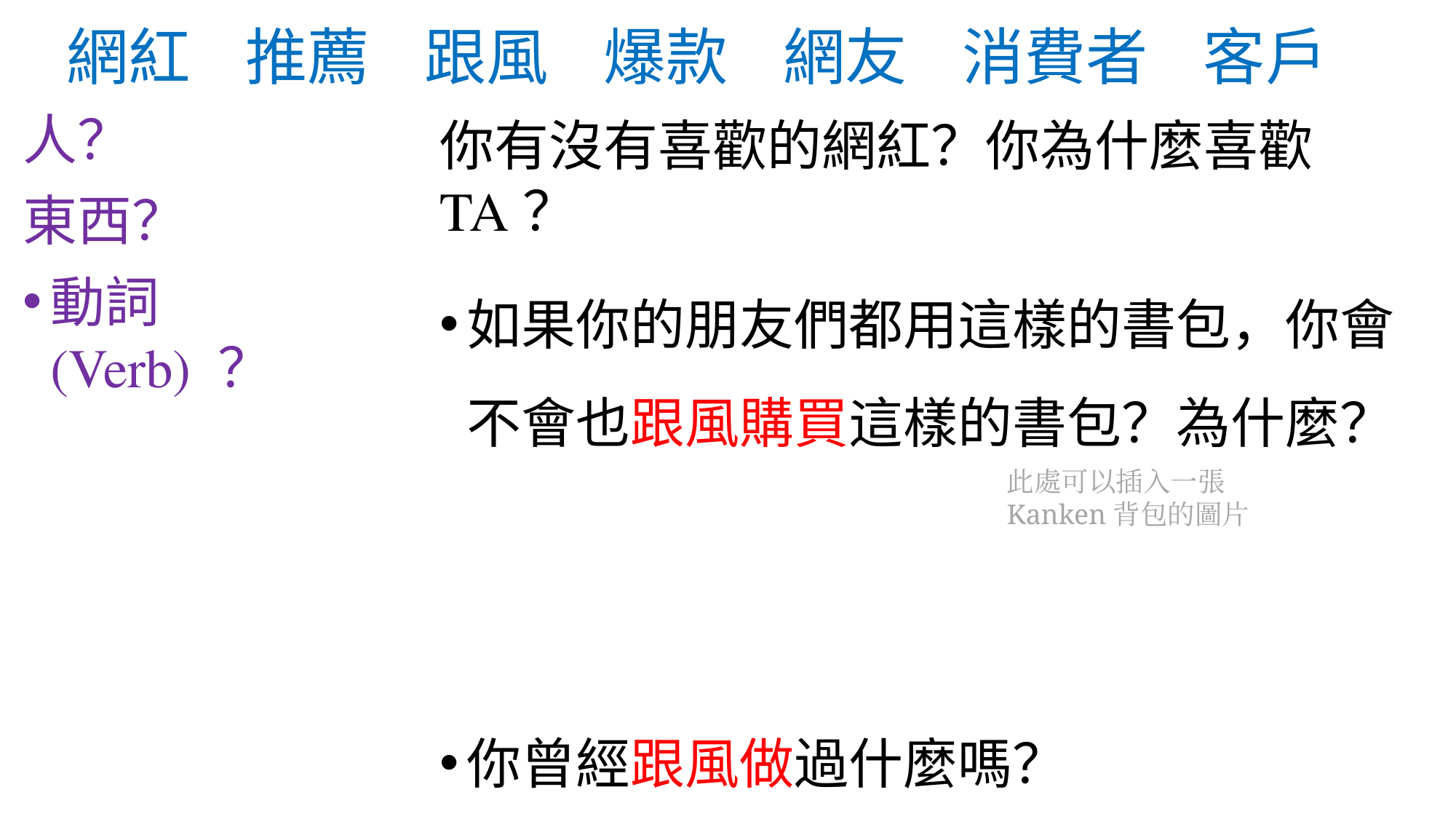

# 網紅    推薦    跟風    爆款    網友    消費者    客戶
你有沒有喜歡的網紅？你為什麼喜歡TA？
如果你的朋友們都用這樣的書包，你會不會也跟風購買這樣的書包？為什麼？

你曾經跟風做過什麼嗎？
人？
東西？
動詞 (Verb) ？
此處可以插入一張Kanken背包的圖片